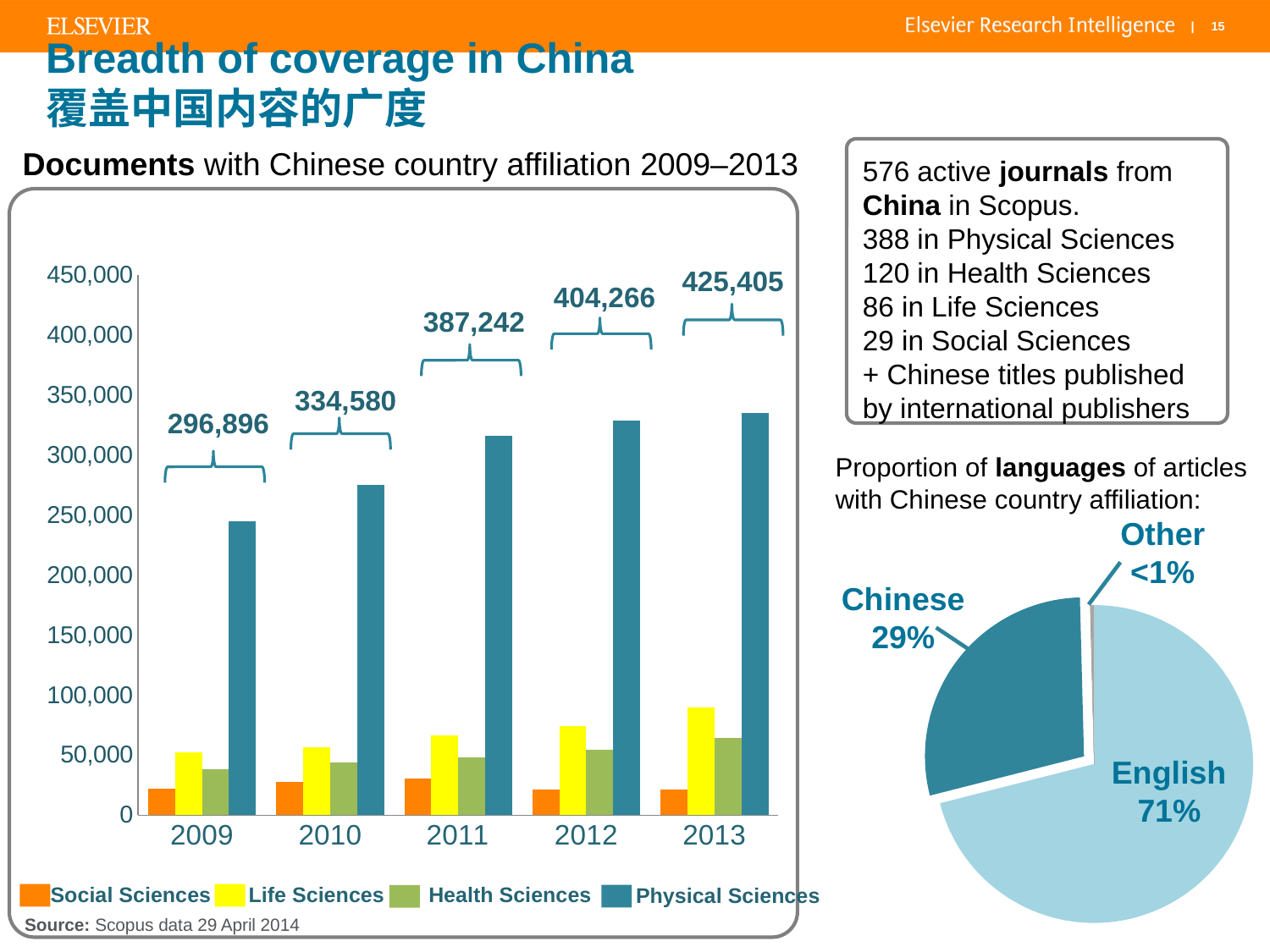

# Breadth of coverage in China 覆盖中国内容的广度
Documents with Chinese country affiliation 2009–2013

576 active journals from China in Scopus.
388 in Physical Sciences
120 in Health Sciences
86 in Life Sciences
29 in Social Sciences
+ Chinese titles published by international publishers

### Chart

| Category | Social | Life | Health | Physical |
|---|---|---|---|---|
| 2009 | 22208.0 | 52727.0 | 38492.0 | 245117.0 |
| 2010 | 27753.0 | 56522.0 | 43964.0 | 275556.0 |
| 2011 | 30892.0 | 66204.0 | 48372.0 | 316428.0 |
| 2012 | 21115.0 | 74284.0 | 54811.0 | 328927.0 |
| 2013 | 21253.0 | 89625.0 | 64153.0 | 335338.0 |
425,405

404,266

387,242

334,580

296,896

Proportion of languages of articles with Chinese country affiliation:
Other
<1%

### Chart

| Category | Column1 |
|---|---|
| English | 2182000.0 |
| Chinese | 877558.0 |
| Japanese | 829.0 |
| German | 626.0 |
| French | 591.0 |
| Korean | 560.0 |
| Other | 9877.0 |
Chinese
29%
English
71%
Social Sciences

Life Sciences

Health Sciences

Physical Sciences

Source: Scopus data 29 April 2014